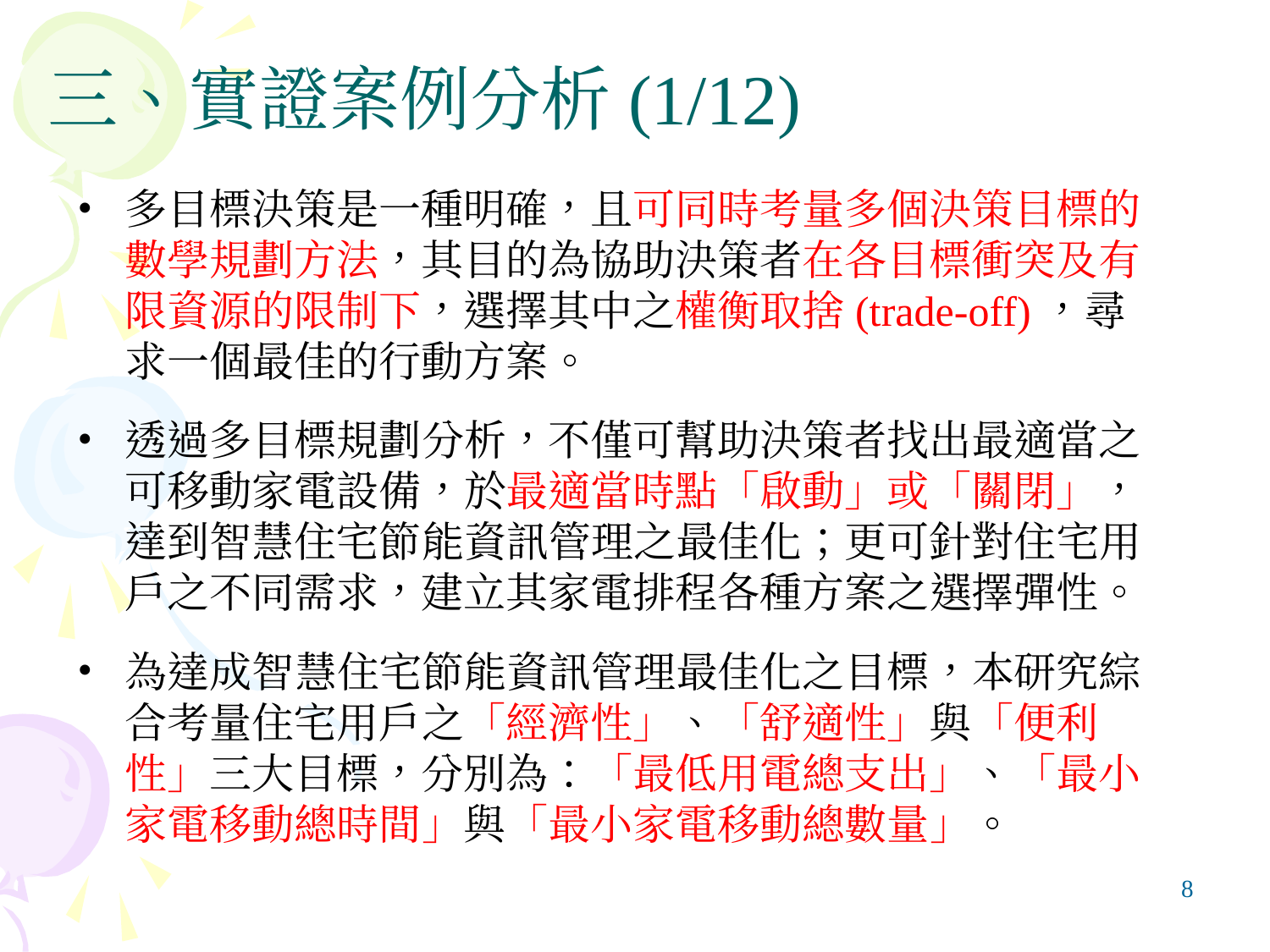

# 三、實證案例分析(1/12)
多目標決策是一種明確，且可同時考量多個決策目標的數學規劃方法，其目的為協助決策者在各目標衝突及有限資源的限制下，選擇其中之權衡取捨(trade-off)，尋求一個最佳的行動方案。

透過多目標規劃分析，不僅可幫助決策者找出最適當之可移動家電設備，於最適當時點「啟動」或「關閉」，達到智慧住宅節能資訊管理之最佳化；更可針對住宅用戶之不同需求，建立其家電排程各種方案之選擇彈性。

為達成智慧住宅節能資訊管理最佳化之目標，本研究綜合考量住宅用戶之「經濟性」、「舒適性」與「便利性」三大目標，分別為：「最低用電總支出」、「最小家電移動總時間」與「最小家電移動總數量」。
8